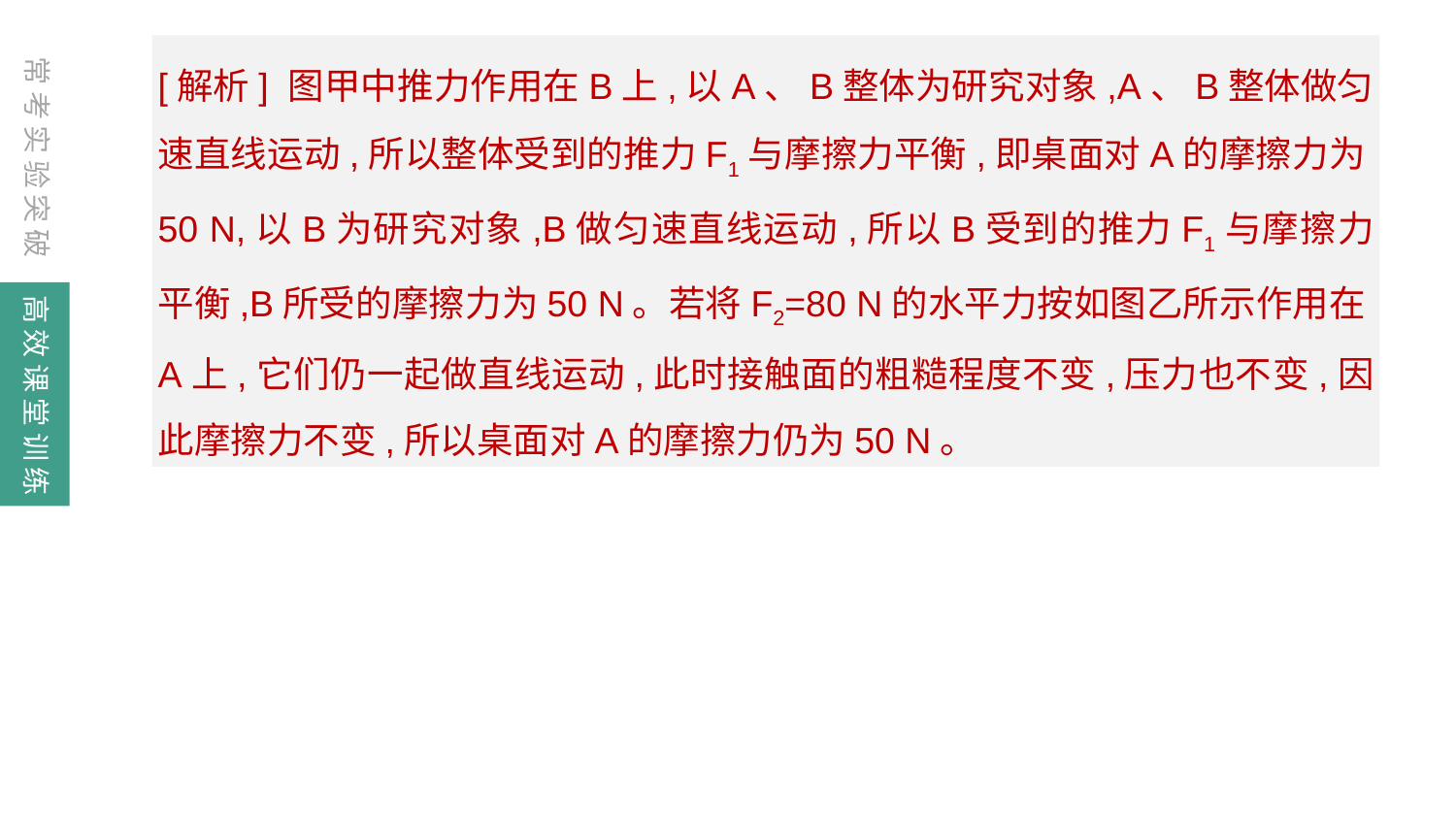

[解析] 图甲中推力作用在B上,以A、B整体为研究对象,A、B整体做匀速直线运动,所以整体受到的推力F1与摩擦力平衡,即桌面对A的摩擦力为50 N,以B为研究对象,B做匀速直线运动,所以B受到的推力F1与摩擦力平衡,B所受的摩擦力为50 N。若将F2=80 N的水平力按如图乙所示作用在A上,它们仍一起做直线运动,此时接触面的粗糙程度不变,压力也不变,因此摩擦力不变,所以桌面对A的摩擦力仍为50 N。
常考实验突破

高效课堂训练